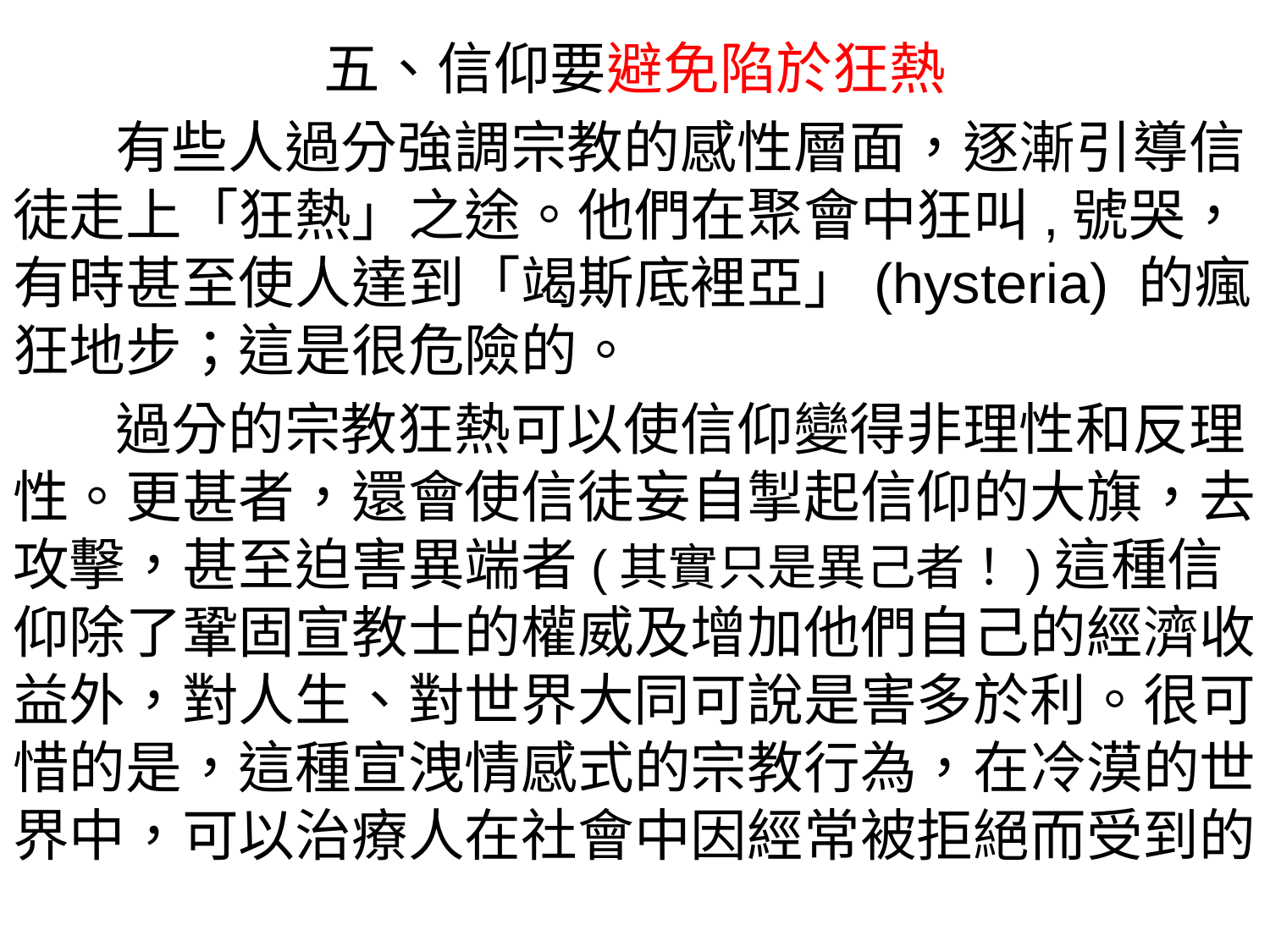

五、信仰要避免陷於狂熱
       有些人過分強調宗教的感性層面，逐漸引導信徒走上「狂熱」之途。他們在聚會中狂叫,號哭，有時甚至使人達到「竭斯底裡亞」(hysteria) 的瘋狂地步；這是很危險的。
       過分的宗教狂熱可以使信仰變得非理性和反理性。更甚者，還會使信徒妄自掣起信仰的大旗，去攻擊，甚至迫害異端者(其實只是異己者！)這種信仰除了鞏固宣教士的權威及增加他們自己的經濟收益外，對人生、對世界大同可說是害多於利。很可惜的是，這種宣洩情感式的宗教行為，在冷漠的世界中，可以治療人在社會中因經常被拒絕而受到的